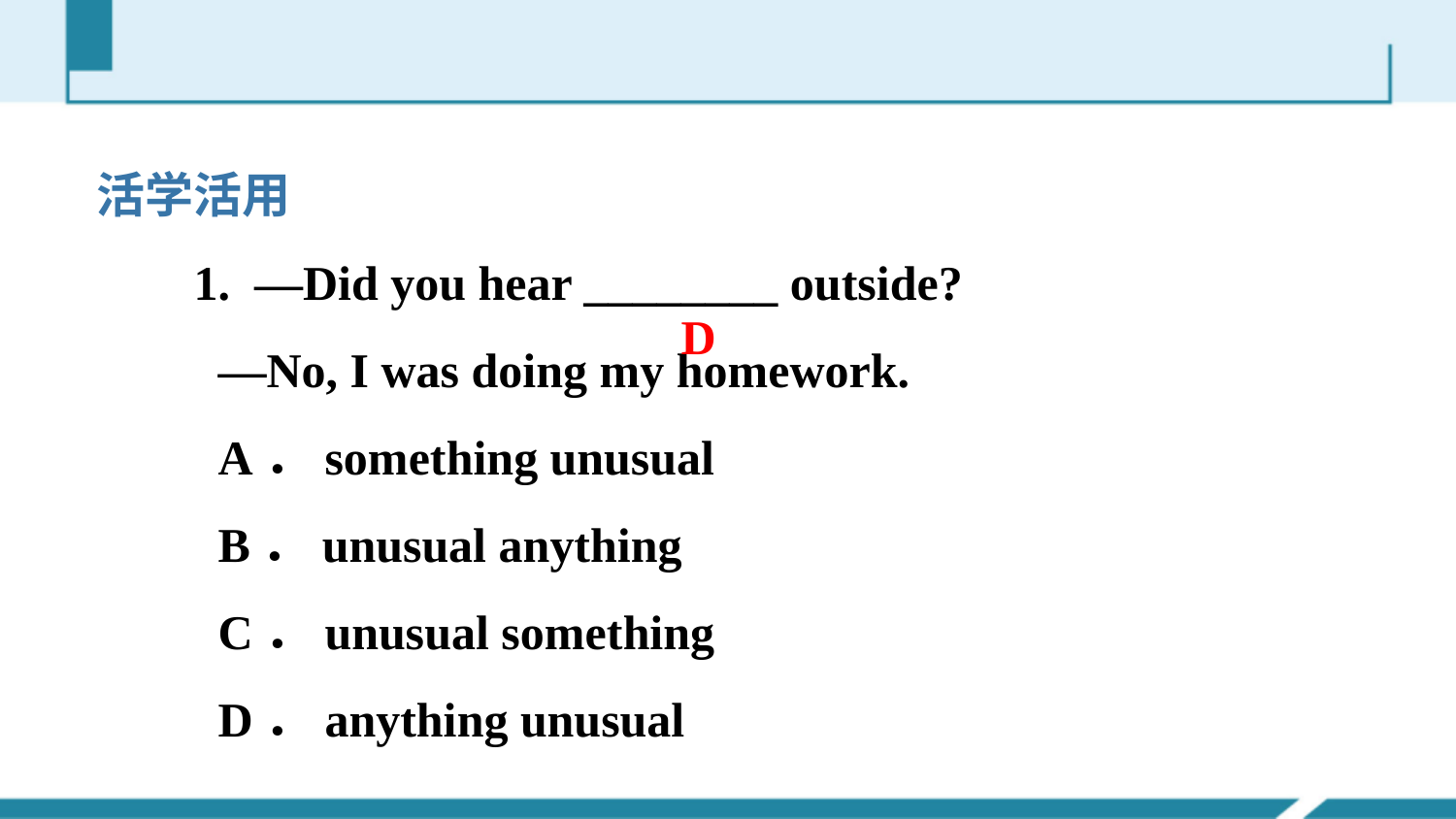

活学活用
        1.  —Did you hear ________ outside?
          —No, I was doing my homework.
          A．something unusual
          B．unusual anything
          C．unusual something
          D．anything unusual
D